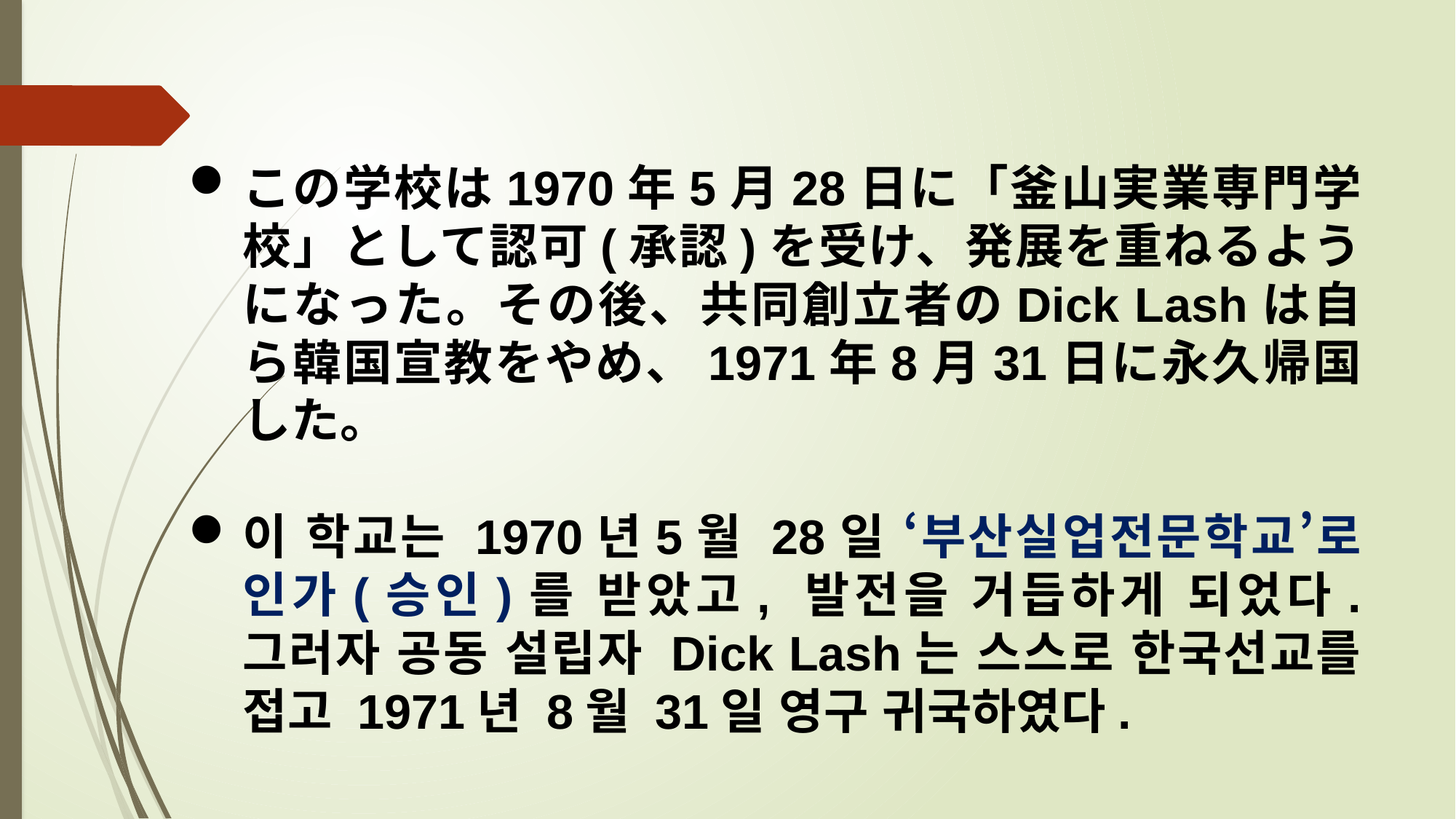

この学校は1970年5月28日に「釜山実業専門学校」として認可(承認)を受け、発展を重ねるようになった。その後、共同創立者のDick Lashは自ら韓国宣教をやめ、1971年8月31日に永久帰国した。

이 학교는 1970년5월 28일 ‘부산실업전문학교’로 인가(승인)를 받았고, 발전을 거듭하게 되었다. 그러자 공동 설립자 Dick Lash는 스스로 한국선교를 접고 1971년 8월 31일 영구 귀국하였다.